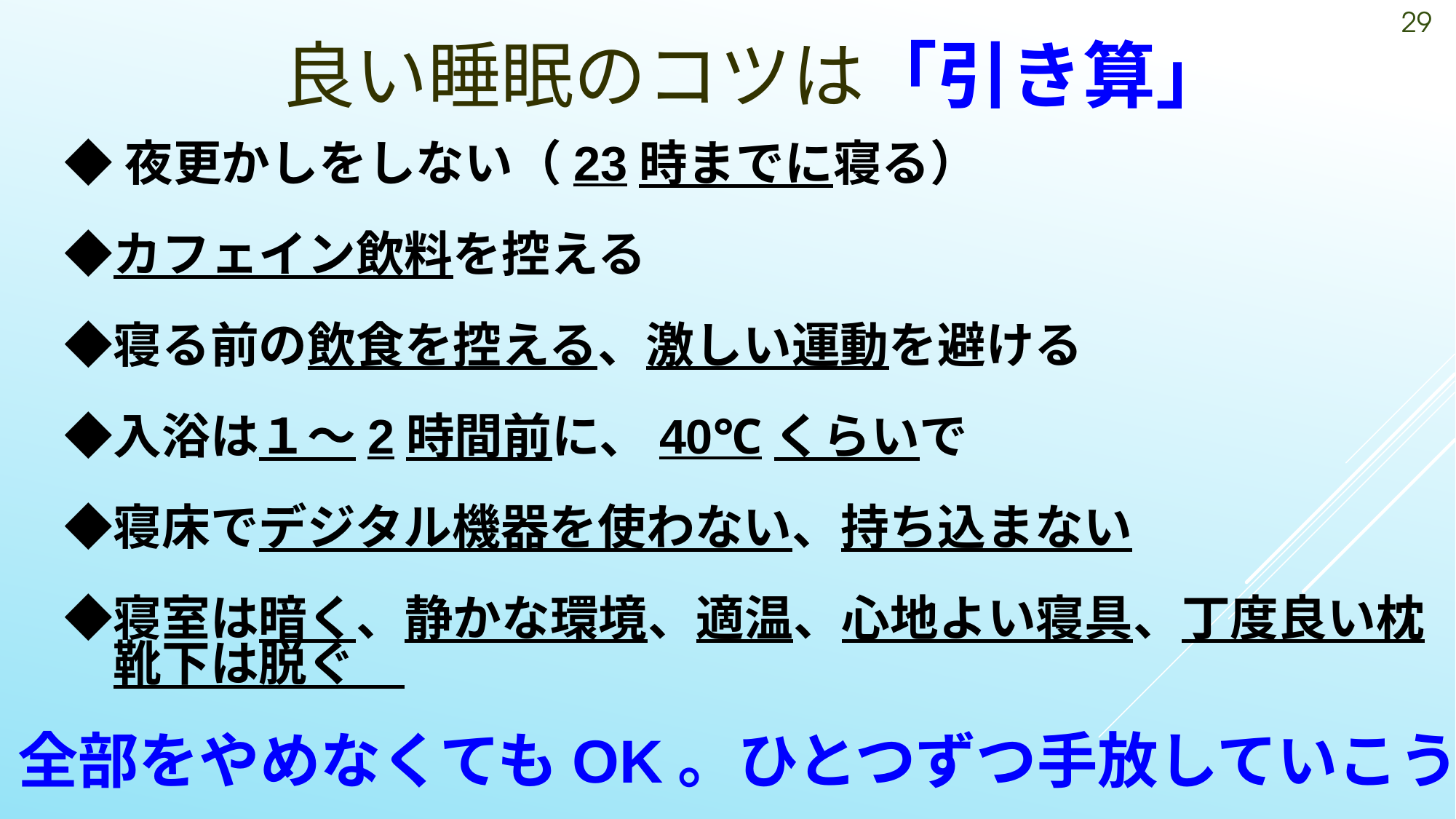

29
良い睡眠のコツは「引き算」
◆夜更かしをしない（23時までに寝る）
◆カフェイン飲料を控える
◆寝る前の飲食を控える、激しい運動を避ける
◆入浴は１～2時間前に、40℃くらいで
◆寝床でデジタル機器を使わない、持ち込まない
◆寝室は暗く、静かな環境、適温、心地よい寝具、丁度良い枕
　靴下は脱ぐ
全部をやめなくてもOK。ひとつずつ手放していこう